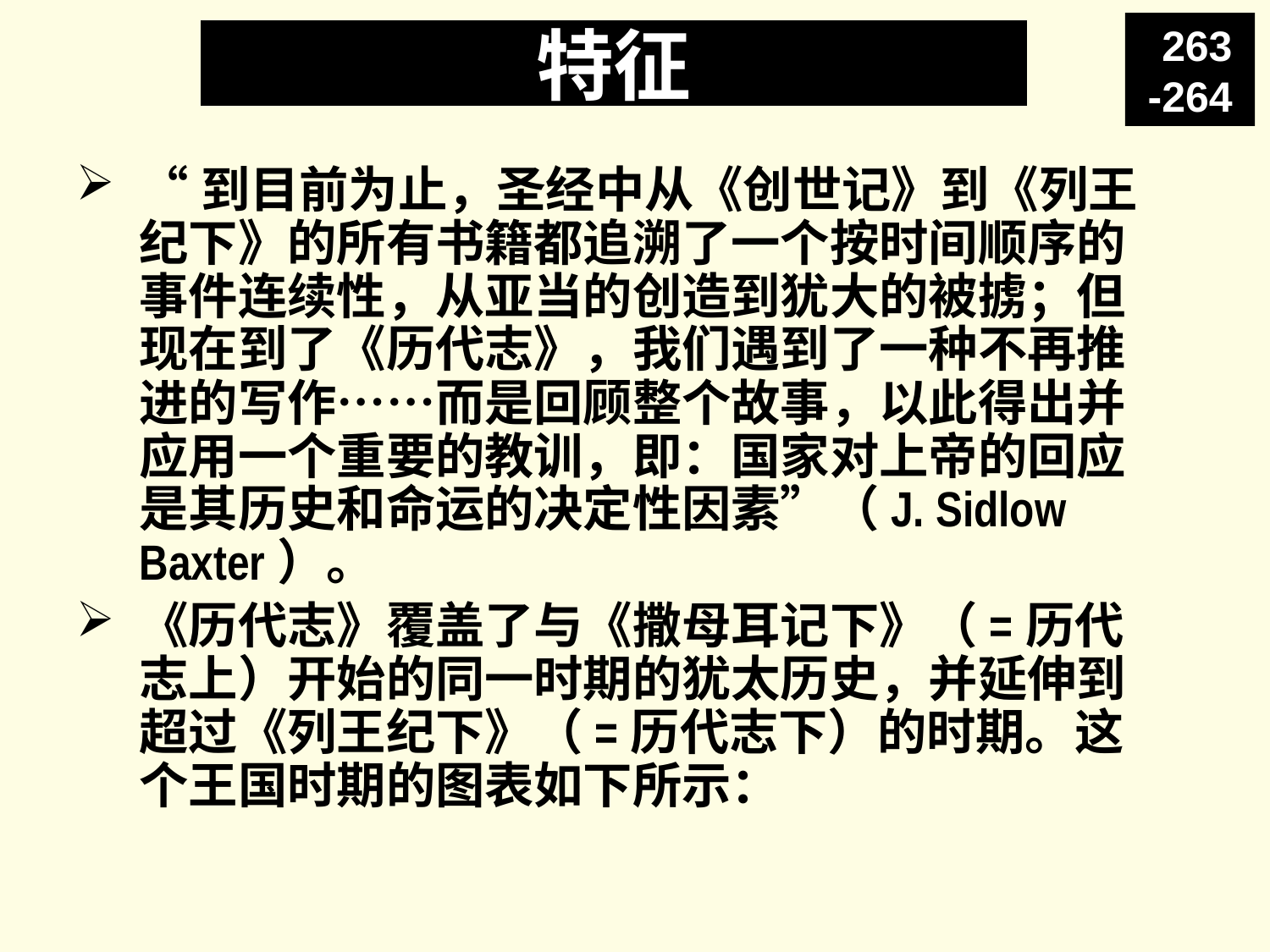

263
-264
# 特征
“到目前为止，圣经中从《创世记》到《列王纪下》的所有书籍都追溯了一个按时间顺序的事件连续性，从亚当的创造到犹大的被掳；但现在到了《历代志》，我们遇到了一种不再推进的写作……而是回顾整个故事，以此得出并应用一个重要的教训，即：国家对上帝的回应是其历史和命运的决定性因素”（J. Sidlow Baxter）。
《历代志》覆盖了与《撒母耳记下》（=历代志上）开始的同一时期的犹太历史，并延伸到超过《列王纪下》（=历代志下）的时期。这个王国时期的图表如下所示：